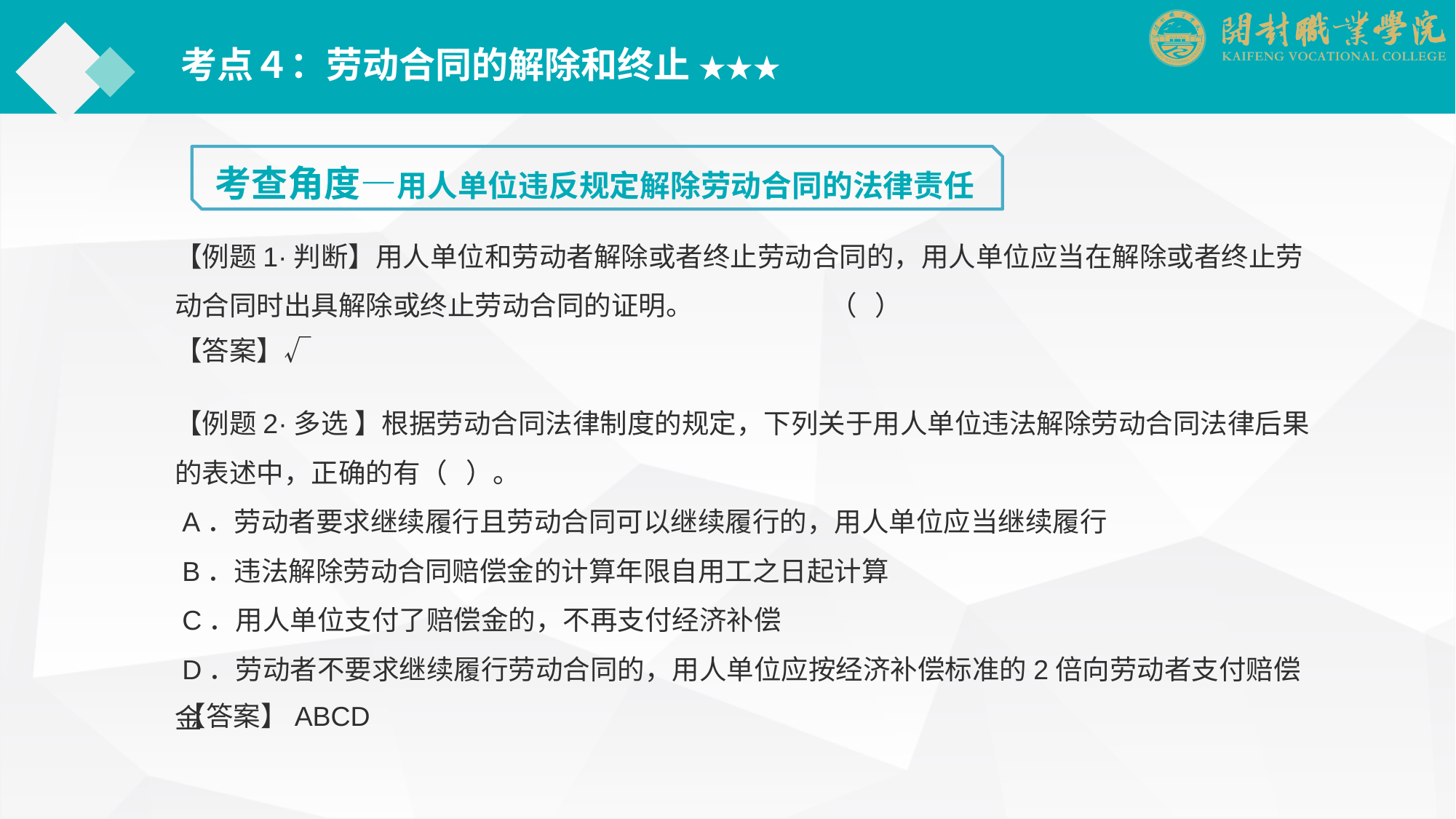

考点４：劳动合同的解除和终止 ★★★

考查角度—用人单位违反规定解除劳动合同的法律责任
【例题1·判断】用人单位和劳动者解除或者终止劳动合同的，用人单位应当在解除或者终止劳动合同时出具解除或终止劳动合同的证明。		（   ）
【答案】√
【例题2·多选 】根据劳动合同法律制度的规定，下列关于用人单位违法解除劳动合同法律后果的表述中，正确的有（   ）。
 A．劳动者要求继续履行且劳动合同可以继续履行的，用人单位应当继续履行
 B．违法解除劳动合同赔偿金的计算年限自用工之日起计算
 C．用人单位支付了赔偿金的，不再支付经济补偿
 D．劳动者不要求继续履行劳动合同的，用人单位应按经济补偿标准的2倍向劳动者支付赔偿金
【答案】ABCD